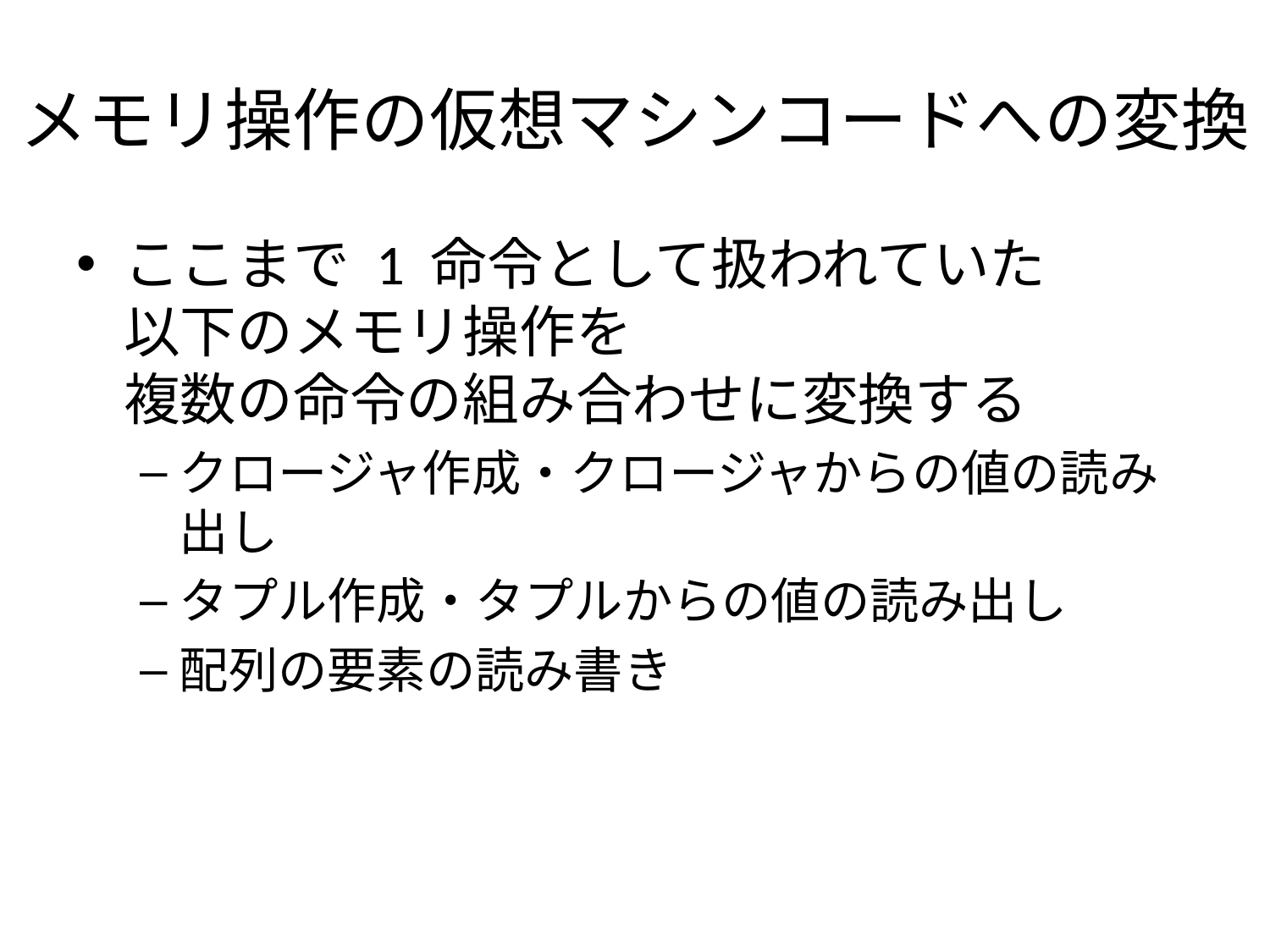

# メモリ操作の仮想マシンコードへの変換
ここまで 1 命令として扱われていた
以下のメモリ操作を
複数の命令の組み合わせに変換する
クロージャ作成・クロージャからの値の読み出し
タプル作成・タプルからの値の読み出し
配列の要素の読み書き